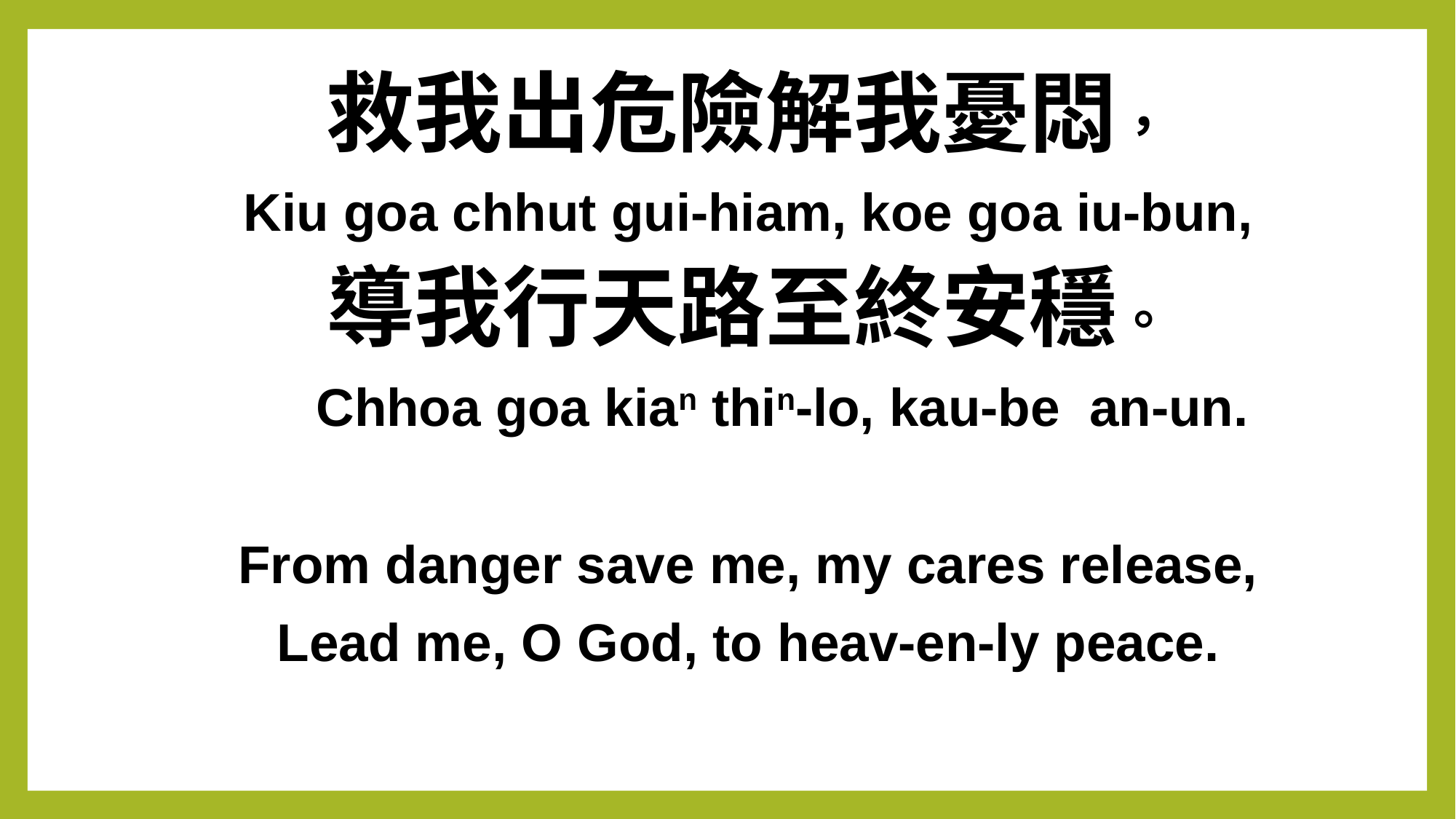

救我出危險解我憂悶，
Kiu goa chhut gui-hiam, koe goa iu-bun,
導我行天路至終安穩。
        Chhoa goa kian thin-lo, kau-be  an-un.

From danger save me, my cares release,
Lead me, O God, to heav-en-ly peace.